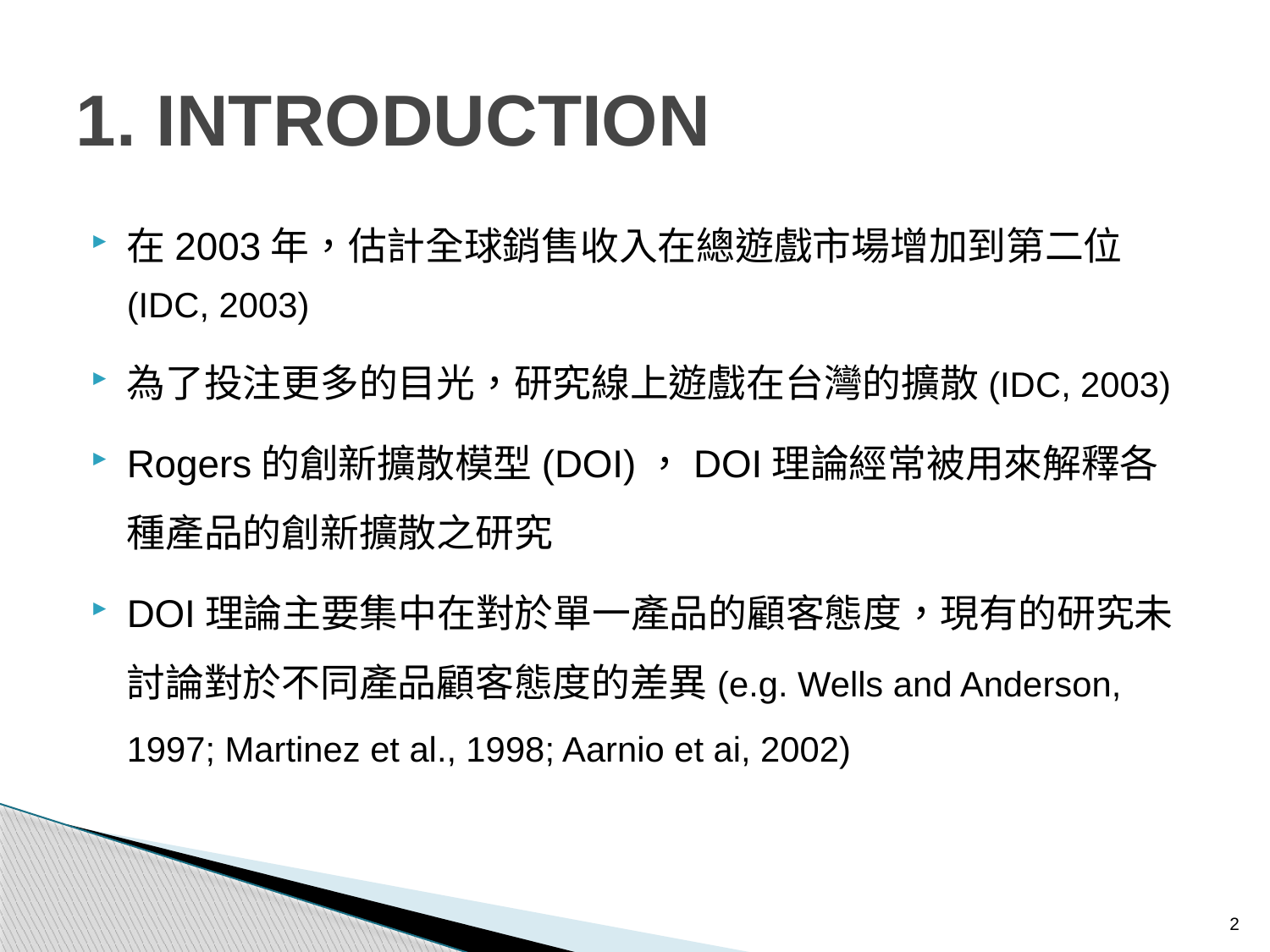

# 1. INTRODUCTION
在2003年，估計全球銷售收入在總遊戲市場增加到第二位(IDC, 2003)
為了投注更多的目光，研究線上遊戲在台灣的擴散(IDC, 2003)
Rogers的創新擴散模型(DOI)，DOI理論經常被用來解釋各種產品的創新擴散之研究
DOI理論主要集中在對於單一產品的顧客態度，現有的研究未討論對於不同產品顧客態度的差異(e.g. Wells and Anderson, 1997; Martinez et al., 1998; Aarnio et ai, 2002)
2